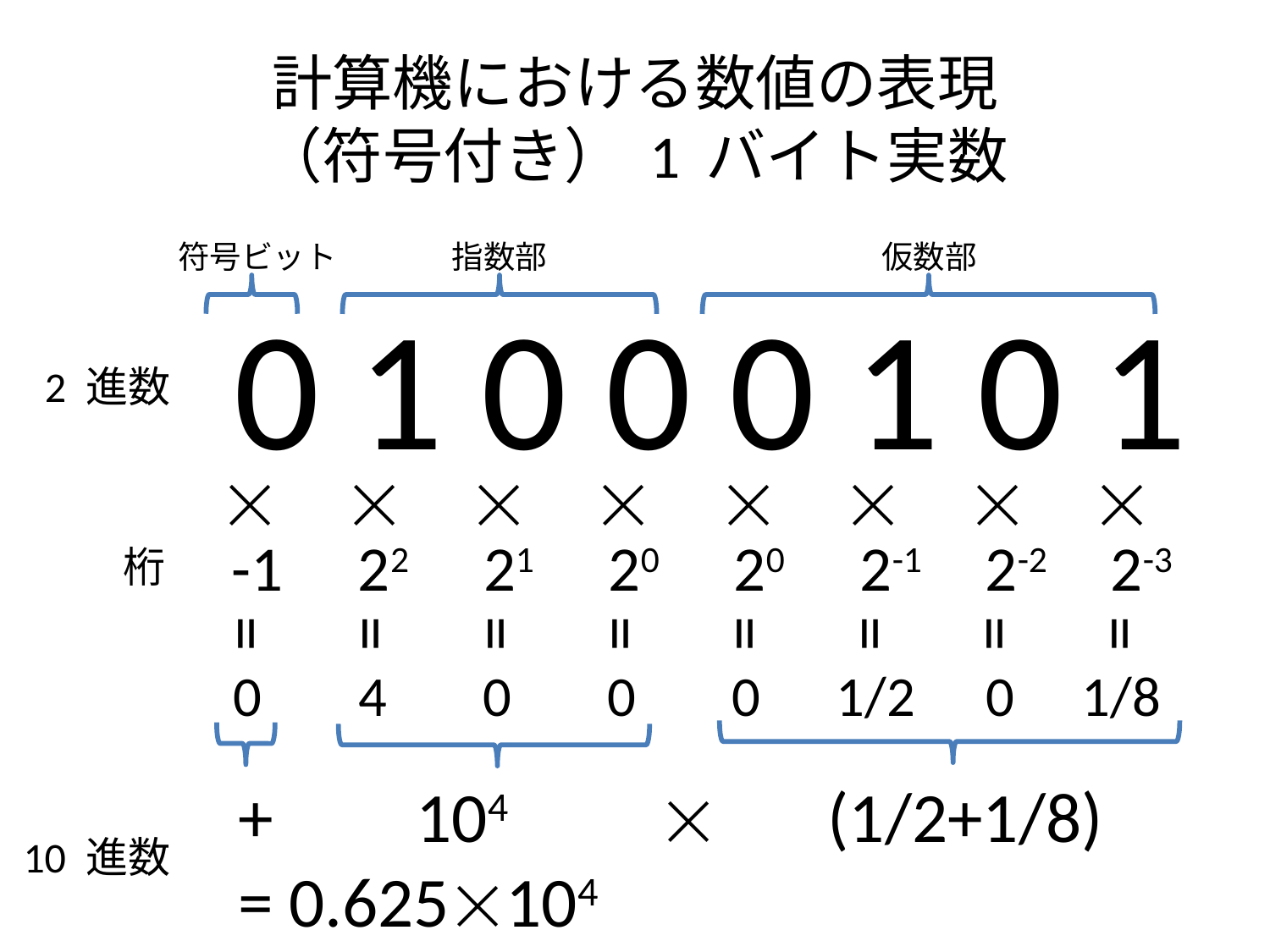

# 計算機における数値の表現 （符号付き） 1 バイト実数

符号ビット
指数部
仮数部

0 1 0 0 0 1 0 1
2 進数
×
×
×
×
×
×
×
×

-1
22
21
20
20
2-1
2-2
2-3
桁
=
=
=
=
=
=
=
=

0
4
0
0
0
1/2
0
1/8

+         104          ×       (1/2+1/8)
= 0.625×104
10 進数